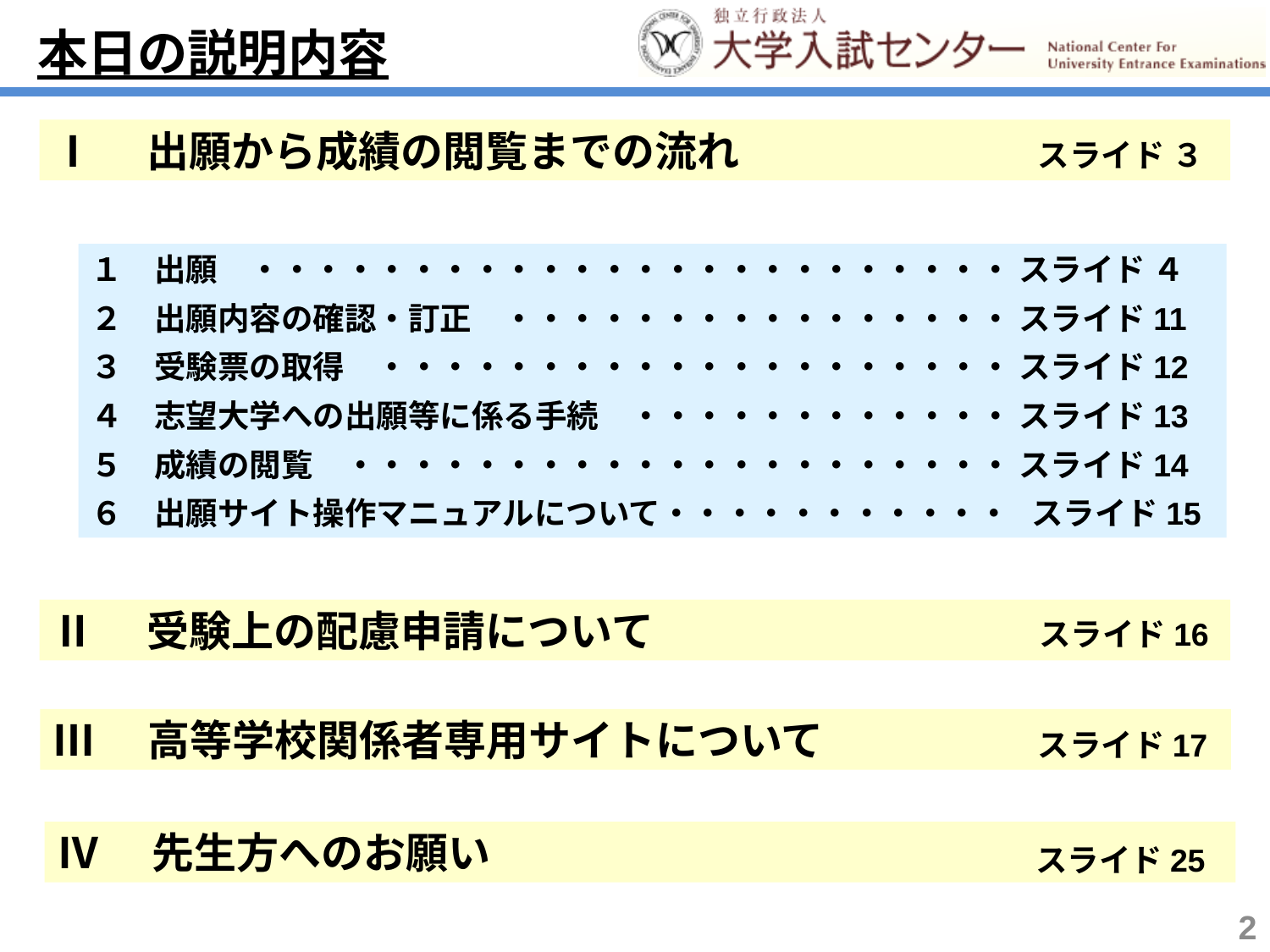

本日の説明内容
Ⅰ　出願から成績の閲覧までの流れ
スライド ３
１　出願　・・・・・・・・・・・・・・・・・・・・・・・・ スライド ４
２　出願内容の確認・訂正　・・・・・・・・・・・・・・・・ スライド11
３　受験票の取得　・・・・・・・・・・・・・・・・・・・・ スライド12
４　志望大学への出願等に係る手続　・・・・・・・・・・・・ スライド13
５　成績の閲覧　・・・・・・・・・・・・・・・・・・・・・ スライド14
６　出願サイト操作マニュアルについて・・・・・・・・・・・   スライド15

Ⅱ　受験上の配慮申請について
スライド16
Ⅲ　高等学校関係者専用サイトについて
スライド17
Ⅳ　先生方へのお願い
スライド25
2